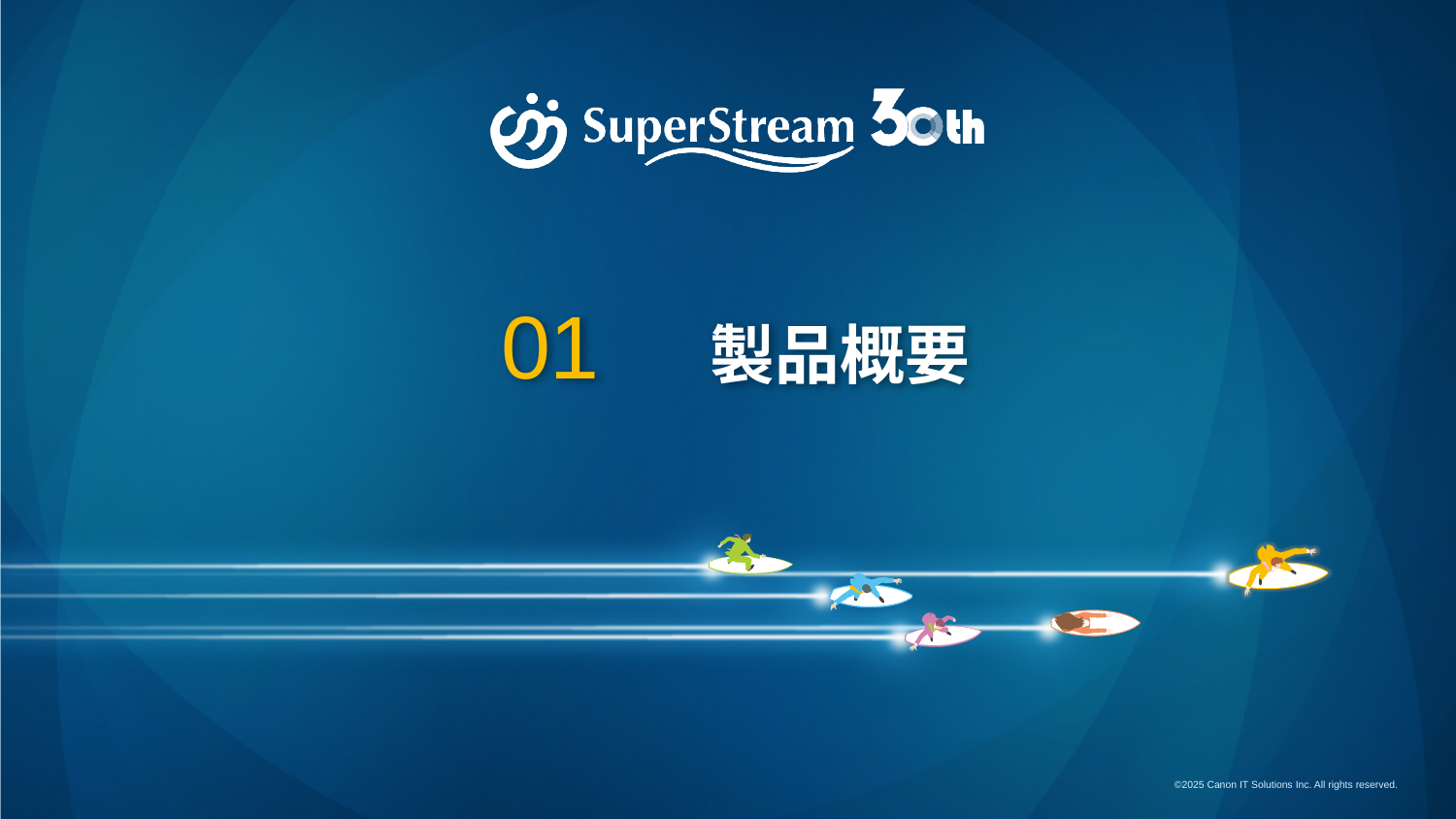

# 01　製品概要
©2025 Canon IT Solutions Inc. All rights reserved.